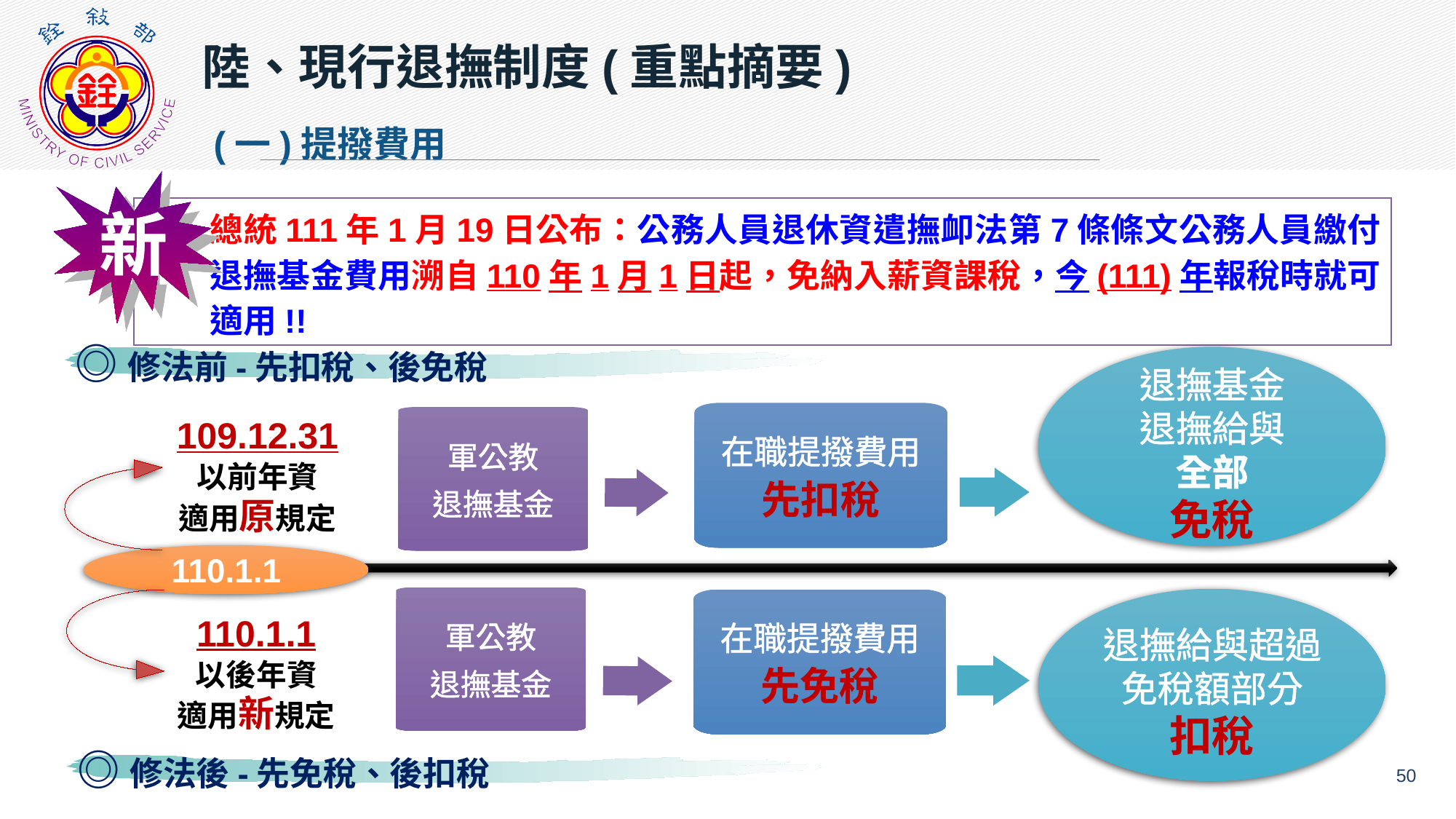

陸、現行退撫制度(重點摘要)
(一)提撥費用
新
總統111年1月19日公布：公務人員退休資遣撫卹法第7條條文公務人員繳付退撫基金費用溯自110年1月1日起，免納入薪資課稅，今(111)年報稅時就可適用!!
◎修法前-先扣稅、後免稅

退撫基金
退撫給與
全部
免稅

在職提撥費用
先扣稅
軍公教
退撫基金

109.12.31
以前年資
適用原規定

110.1.1

軍公教
退撫基金
在職提撥費用
先免稅

退撫給與超過免稅額部分
扣稅

110.1.1
以後年資
適用新規定
◎修法後-先免稅、後扣稅